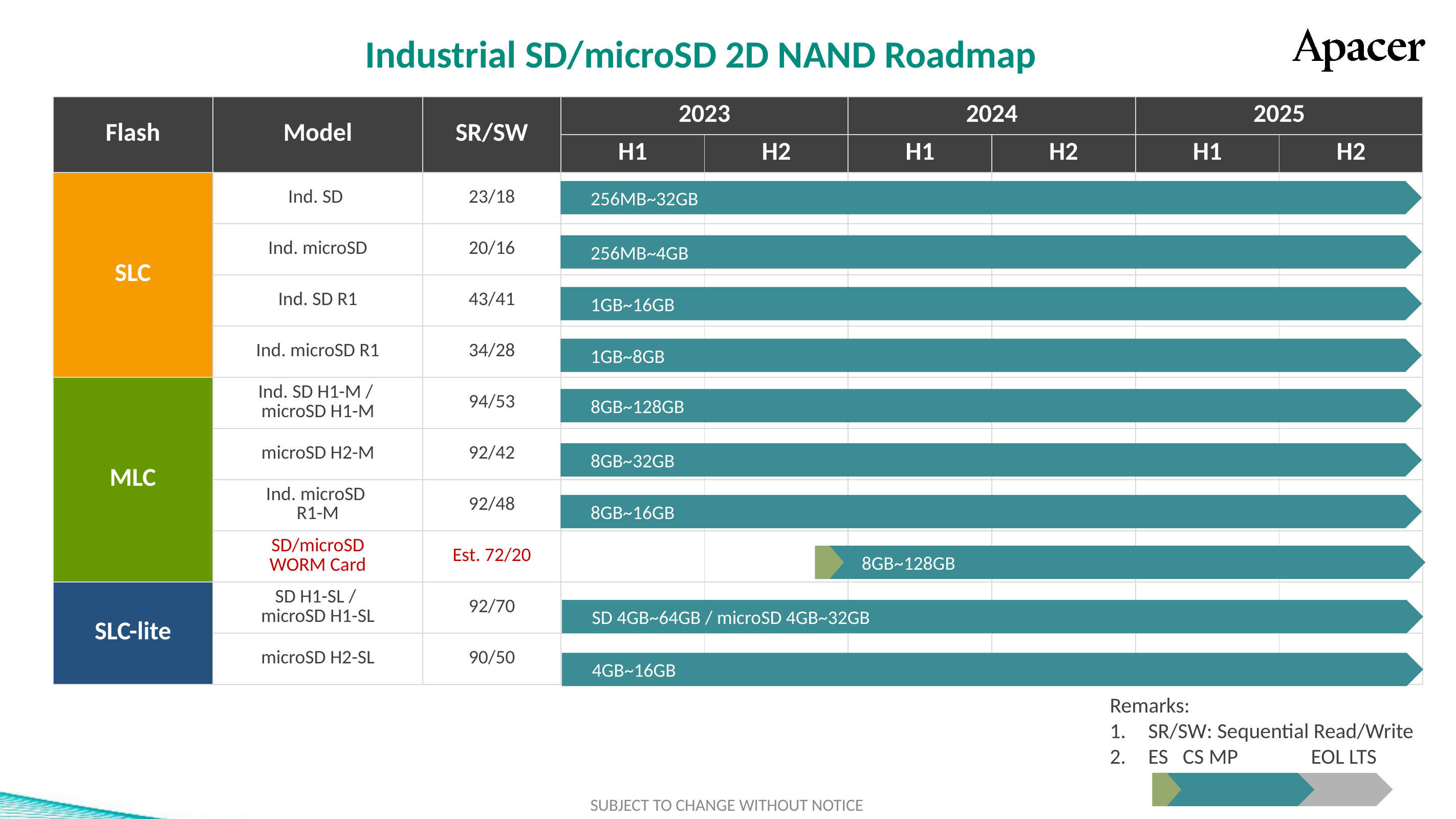

Industrial SD/microSD 2D NAND Roadmap
| Flash | Model | SR/SW | 2023 |  | 2024 |  | 2025 |  |
| --- | --- | --- | --- | --- | --- | --- | --- | --- |
|  |  |  | H1 | H2 | H1 | H2 | H1 | H2 |
| SLC | Ind. SD | 23/18 |  |  |  |  |  |  |
|  | Ind. microSD | 20/16 |  |  |  |  |  |  |
|  | Ind. SD R1 | 43/41 |  |  |  |  |  |  |
|  | Ind. microSD R1 | 34/28 |  |  |  |  |  |  |
| MLC | Ind. SD H1-M / microSD H1-M | 94/53 |  |  |  |  |  |  |
|  | microSD H2-M | 92/42 |  |  |  |  |  |  |
|  | Ind. microSD R1-M | 92/48 |  |  |  |  |  |  |
|  | SD/microSD WORM Card | Est. 72/20 |  |  |  |  |  |  |
| SLC-lite | SD H1-SL / microSD H1-SL | 92/70 |  |  |  |  |  |  |
|  | microSD H2-SL | 90/50 |  |  |  |  |  |  |
256MB~32GB
標準色
附屬
配色
3D TLC
2D MLC
SLC-lite
SLC
類工

SLC-liteX

256MB~4GB
1GB~16GB
1GB~8GB
8GB~128GB
8GB~32GB
8GB~16GB

   8GB~128GB
SD 4GB~64GB / microSD 4GB~32GB
4GB~16GB
Remarks:
SR/SW: Sequential Read/Write
ES   CS MP               EOL LTS